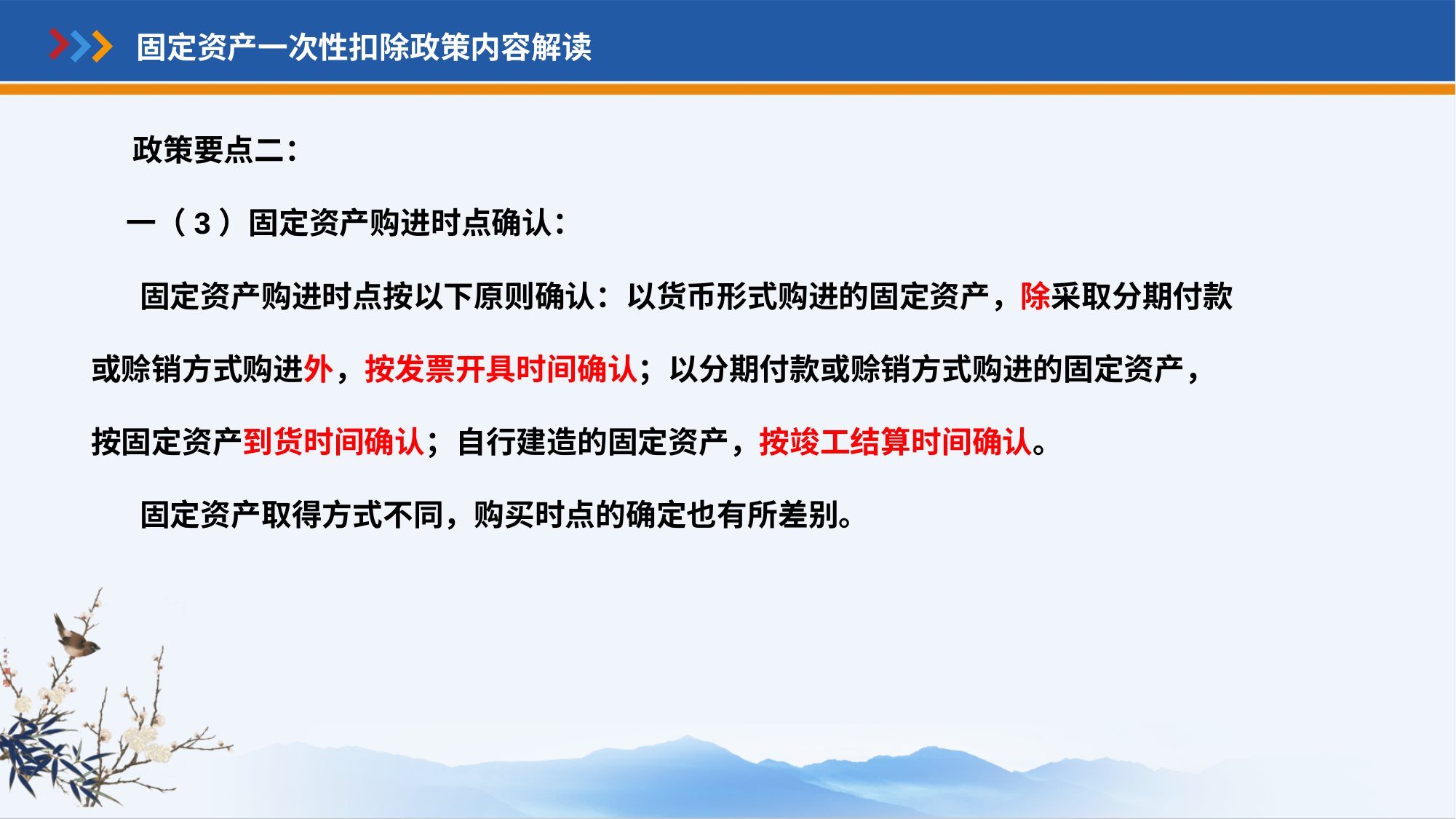

固定资产一次性扣除政策内容解读

     政策要点二：
    一（3）固定资产购进时点确认：
      固定资产购进时点按以下原则确认：以货币形式购进的固定资产，除采取分期付款或赊销方式购进外，按发票开具时间确认；以分期付款或赊销方式购进的固定资产，按固定资产到货时间确认；自行建造的固定资产，按竣工结算时间确认。
      固定资产取得方式不同，购买时点的确定也有所差别。